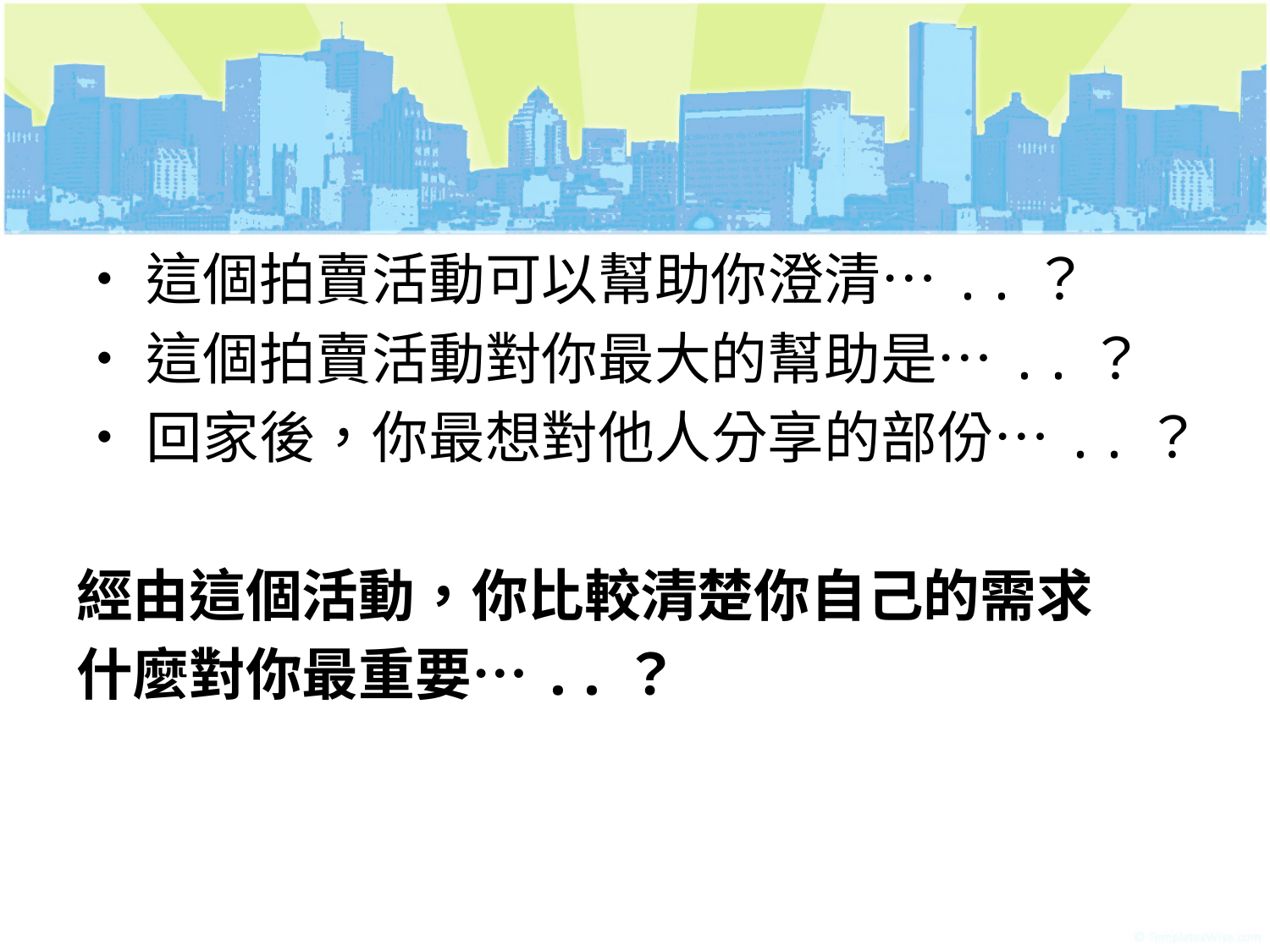

#
‧這個拍賣活動可以幫助你澄清…..？
‧這個拍賣活動對你最大的幫助是…..？
‧回家後，你最想對他人分享的部份…..？

經由這個活動，你比較清楚你自己的需求
什麼對你最重要…..？